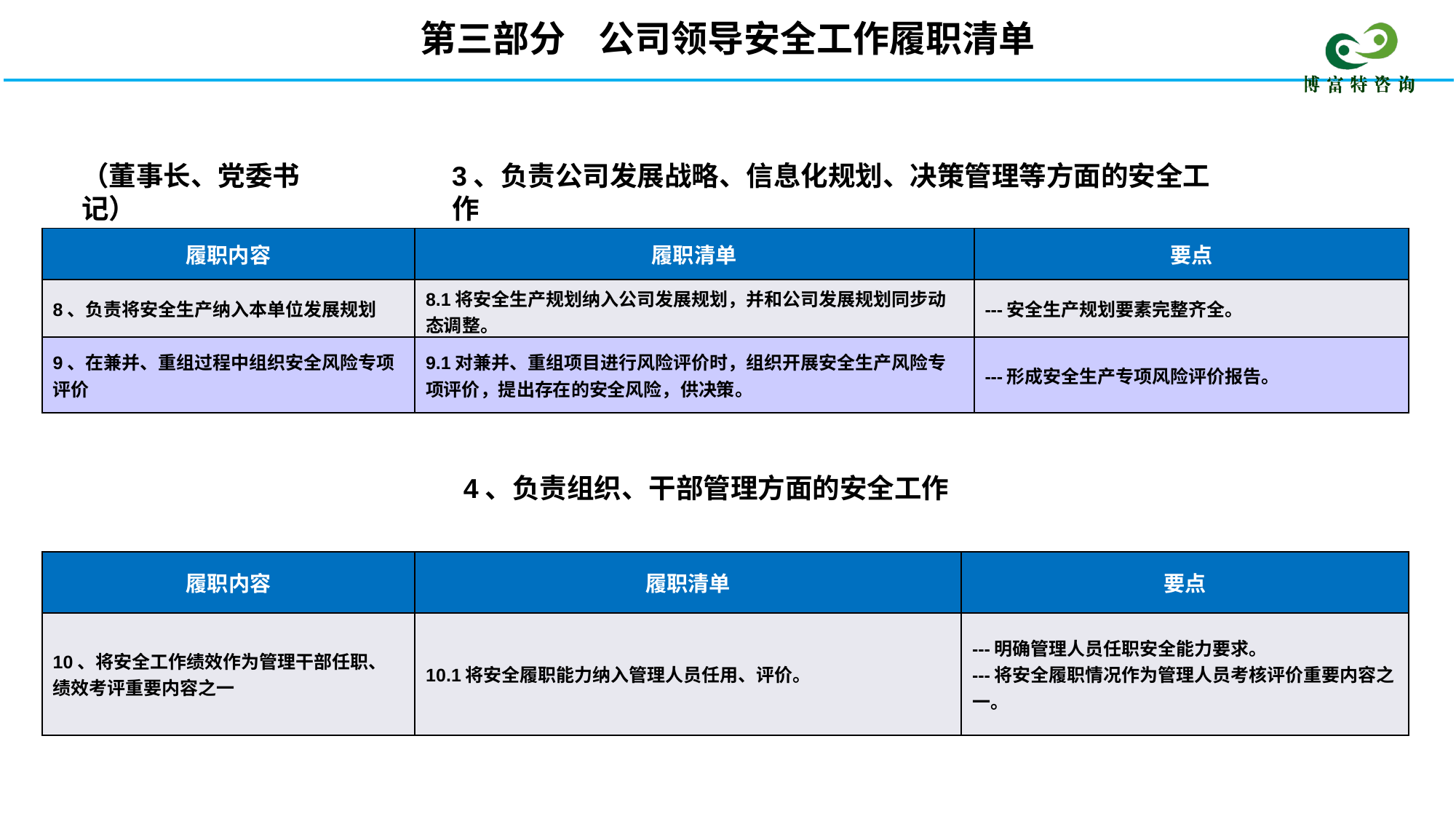

第三部分    公司领导安全工作履职清单
（董事长、党委书记）
3、负责公司发展战略、信息化规划、决策管理等方面的安全工作
| 履职内容 | 履职清单 | 要点 |
| --- | --- | --- |
| 8、负责将安全生产纳入本单位发展规划 | 8.1将安全生产规划纳入公司发展规划，并和公司发展规划同步动态调整。 | ---安全生产规划要素完整齐全。 |
| 9、在兼并、重组过程中组织安全风险专项评价 | 9.1对兼并、重组项目进行风险评价时，组织开展安全生产风险专项评价，提出存在的安全风险，供决策。 | ---形成安全生产专项风险评价报告。 |
4、负责组织、干部管理方面的安全工作
| 履职内容 | 履职清单 | 要点 |
| --- | --- | --- |
| 10、将安全工作绩效作为管理干部任职、绩效考评重要内容之一 | 10.1将安全履职能力纳入管理人员任用、评价。 | ---明确管理人员任职安全能力要求。 ---将安全履职情况作为管理人员考核评价重要内容之一。 |